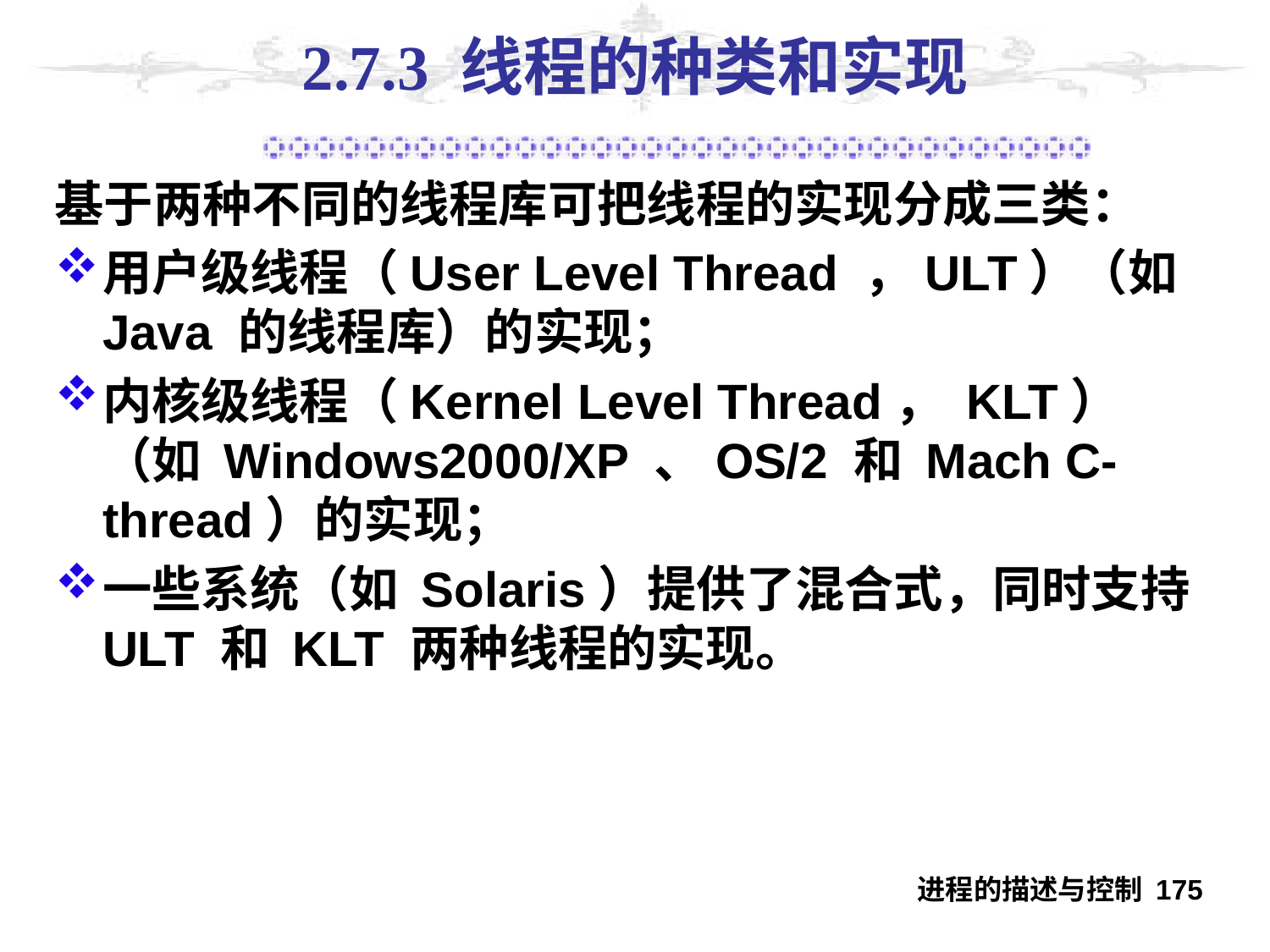

# 2.7.3 线程的种类和实现
基于两种不同的线程库可把线程的实现分成三类：
用户级线程（User Level Thread ，ULT）（如Java 的线程库）的实现；
内核级线程（Kernel Level Thread， KLT）（如 Windows2000/XP 、OS/2 和 Mach C-thread）的实现；
一些系统（如 Solaris）提供了混合式，同时支持 ULT 和 KLT 两种线程的实现。